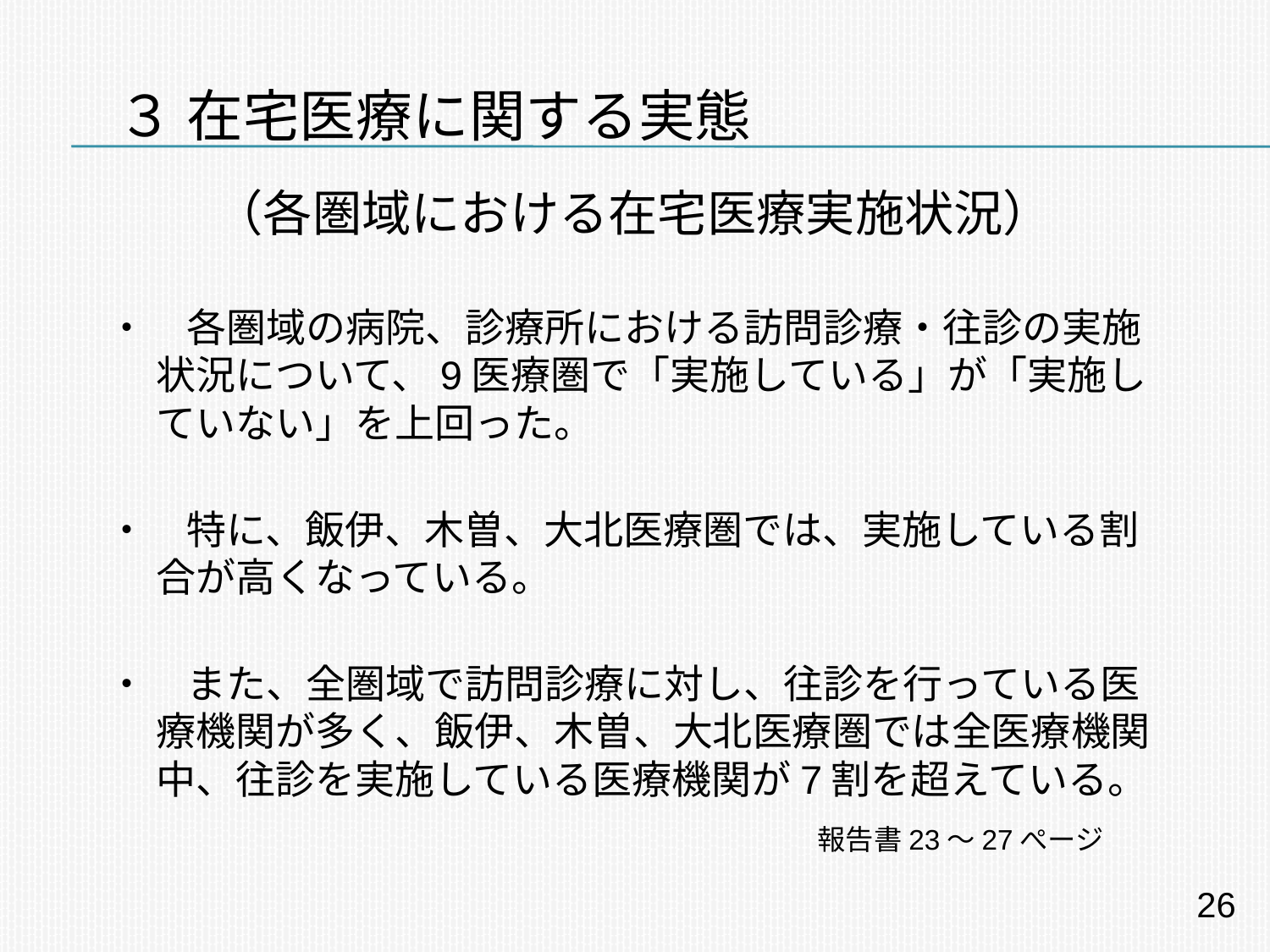

# ３ 在宅医療に関する実態
（各圏域における在宅医療実施状況）
・　各圏域の病院、診療所における訪問診療・往診の実施状況について、9医療圏で「実施している」が「実施していない」を上回った。

・　特に、飯伊、木曽、大北医療圏では、実施している割合が高くなっている。

・　また、全圏域で訪問診療に対し、往診を行っている医療機関が多く、飯伊、木曽、大北医療圏では全医療機関中、往診を実施している医療機関が7割を超えている。
報告書23～27ぺージ
26